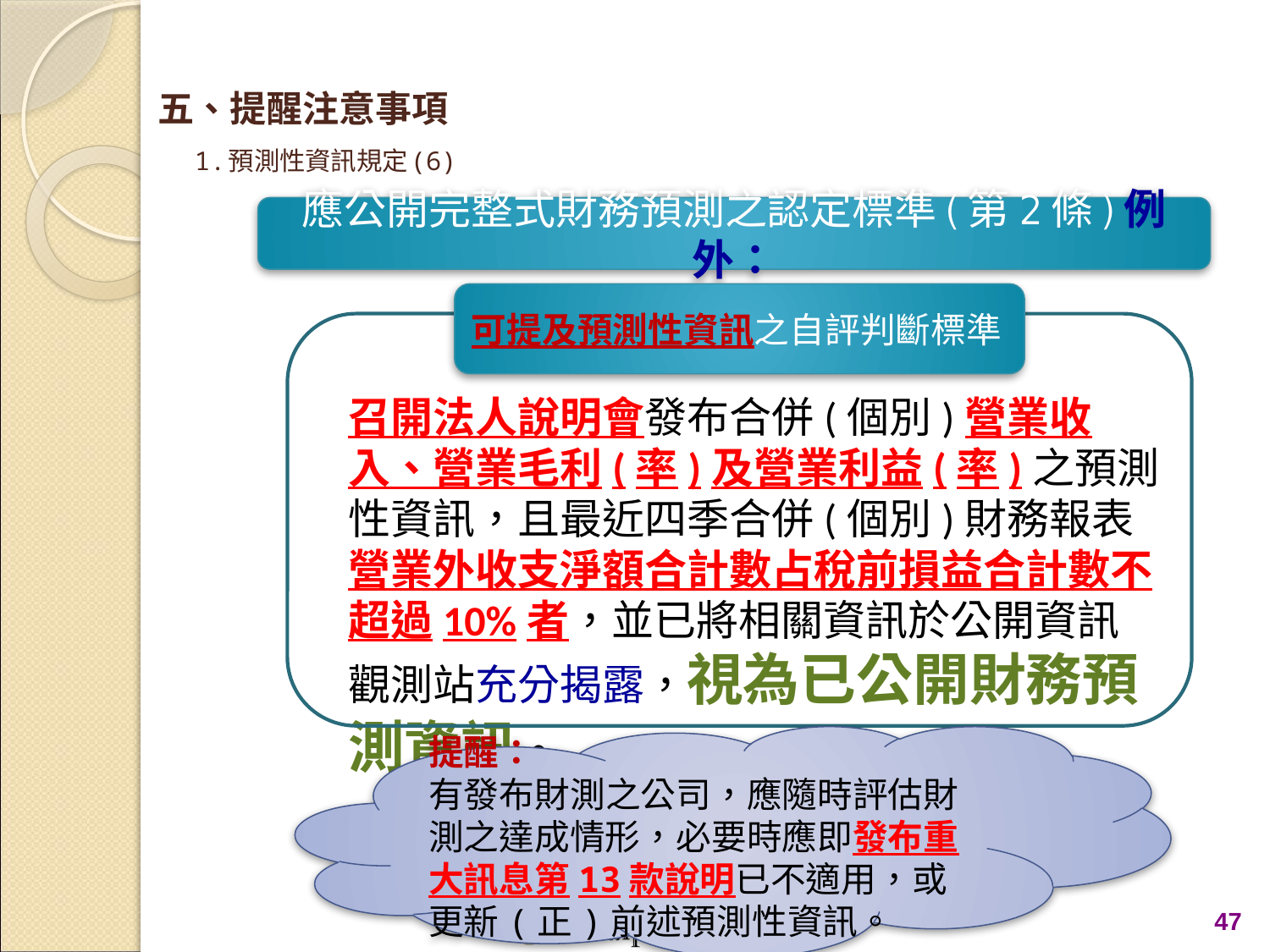

# 五、提醒注意事項 1.預測性資訊規定(6)
應公開完整式財務預測之認定標準(第2條)例外：
可提及預測性資訊之自評判斷標準

召開法人說明會發布合併(個別)營業收入、營業毛利(率)及營業利益(率)之預測性資訊，且最近四季合併(個別)財務報表營業外收支淨額合計數占稅前損益合計數不超過10%者，並已將相關資訊於公開資訊觀測站充分揭露，視為已公開財務預測資訊。

提醒：
有發布財測之公司，應隨時評估財測之達成情形，必要時應即發布重大訊息第13款說明已不適用，或更新(正)前述預測性資訊。

47